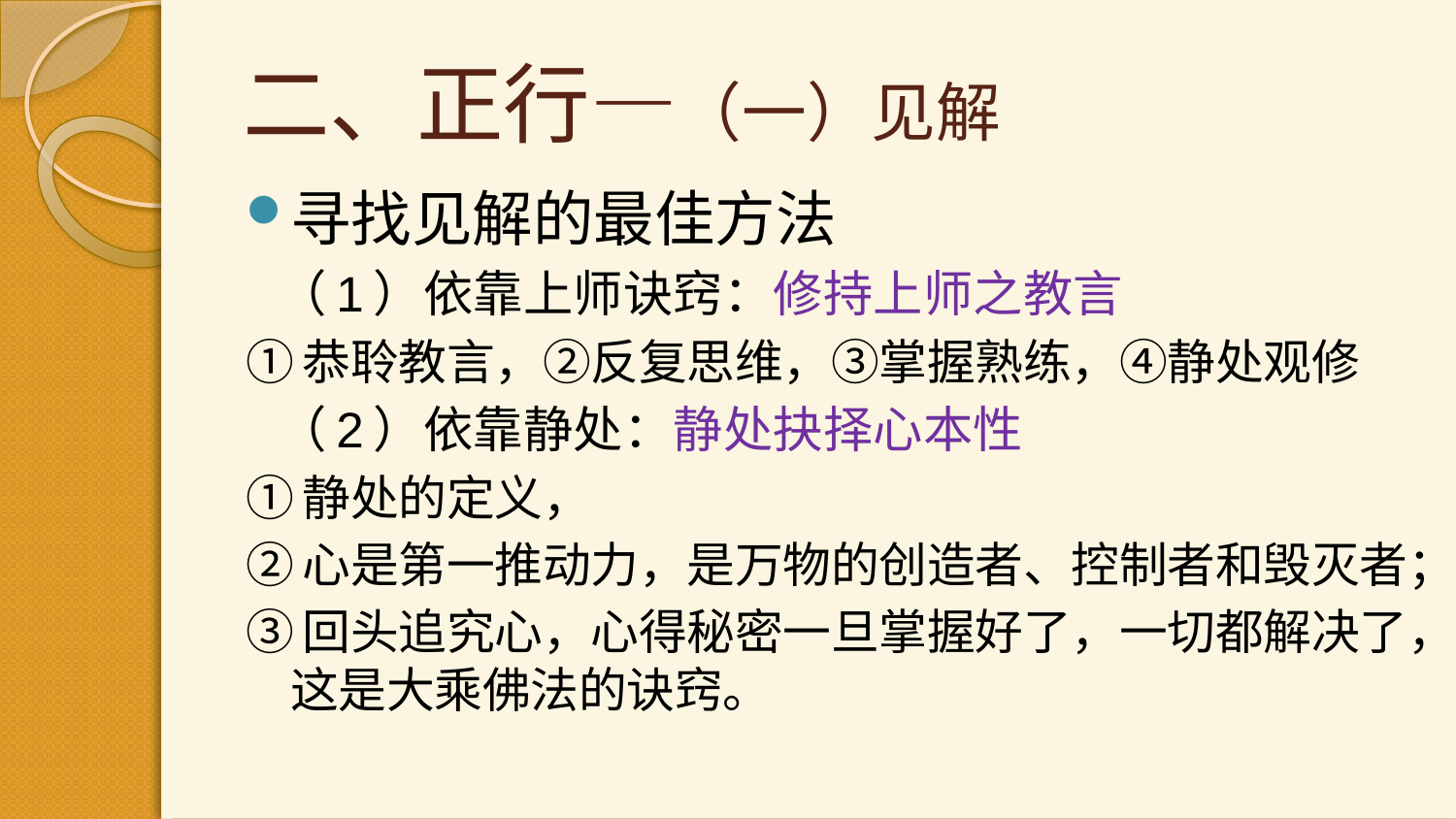

# 二、正行—（一）见解
寻找见解的最佳方法
  （1）依靠上师诀窍：修持上师之教言
①恭聆教言，②反复思维，③掌握熟练，④静处观修
  （2）依靠静处：静处抉择心本性
①静处的定义，
②心是第一推动力，是万物的创造者、控制者和毁灭者；
③回头追究心，心得秘密一旦掌握好了，一切都解决了，这是大乘佛法的诀窍。